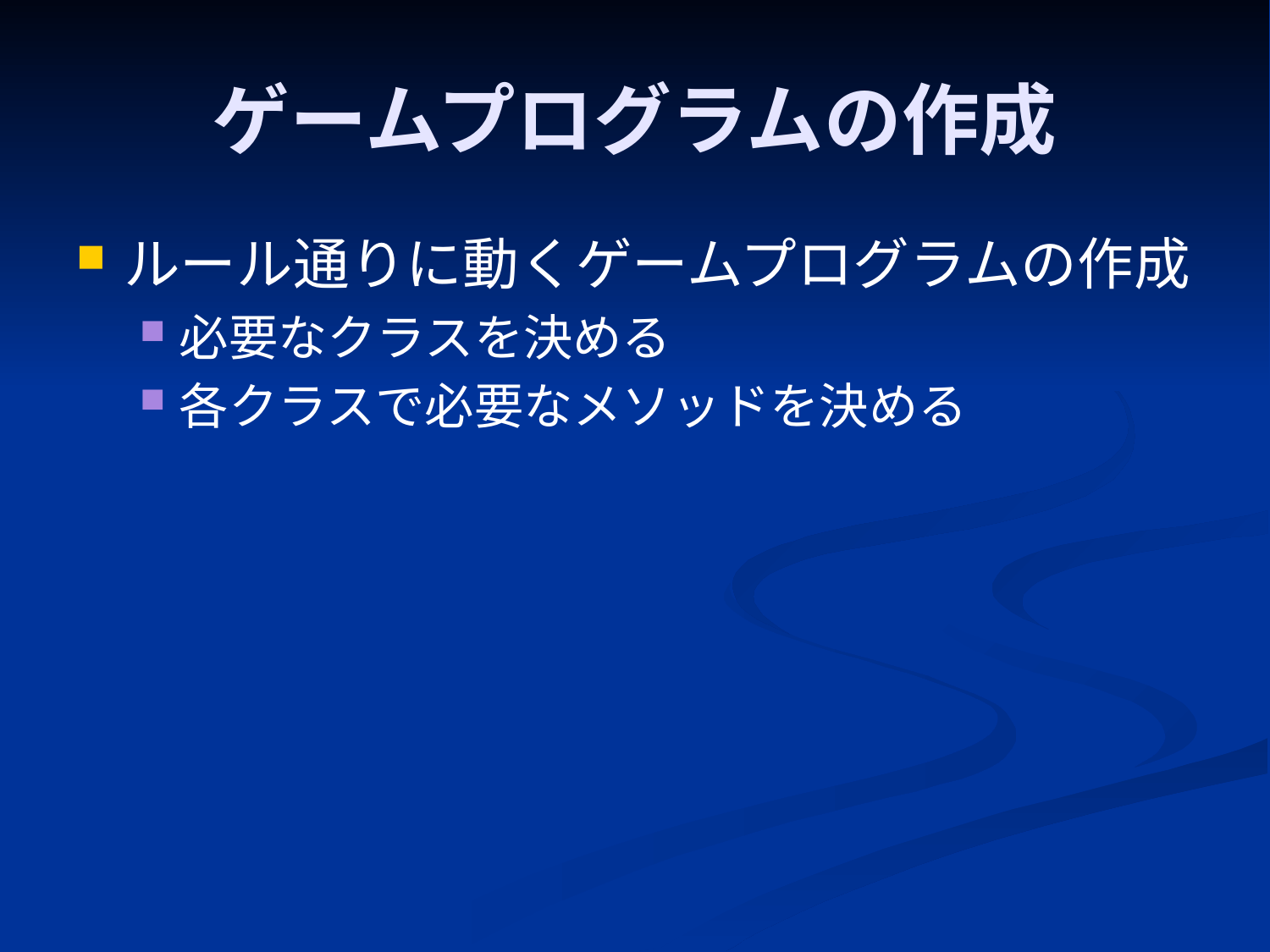

# ゲームプログラムの作成
ルール通りに動くゲームプログラムの作成
必要なクラスを決める
各クラスで必要なメソッドを決める